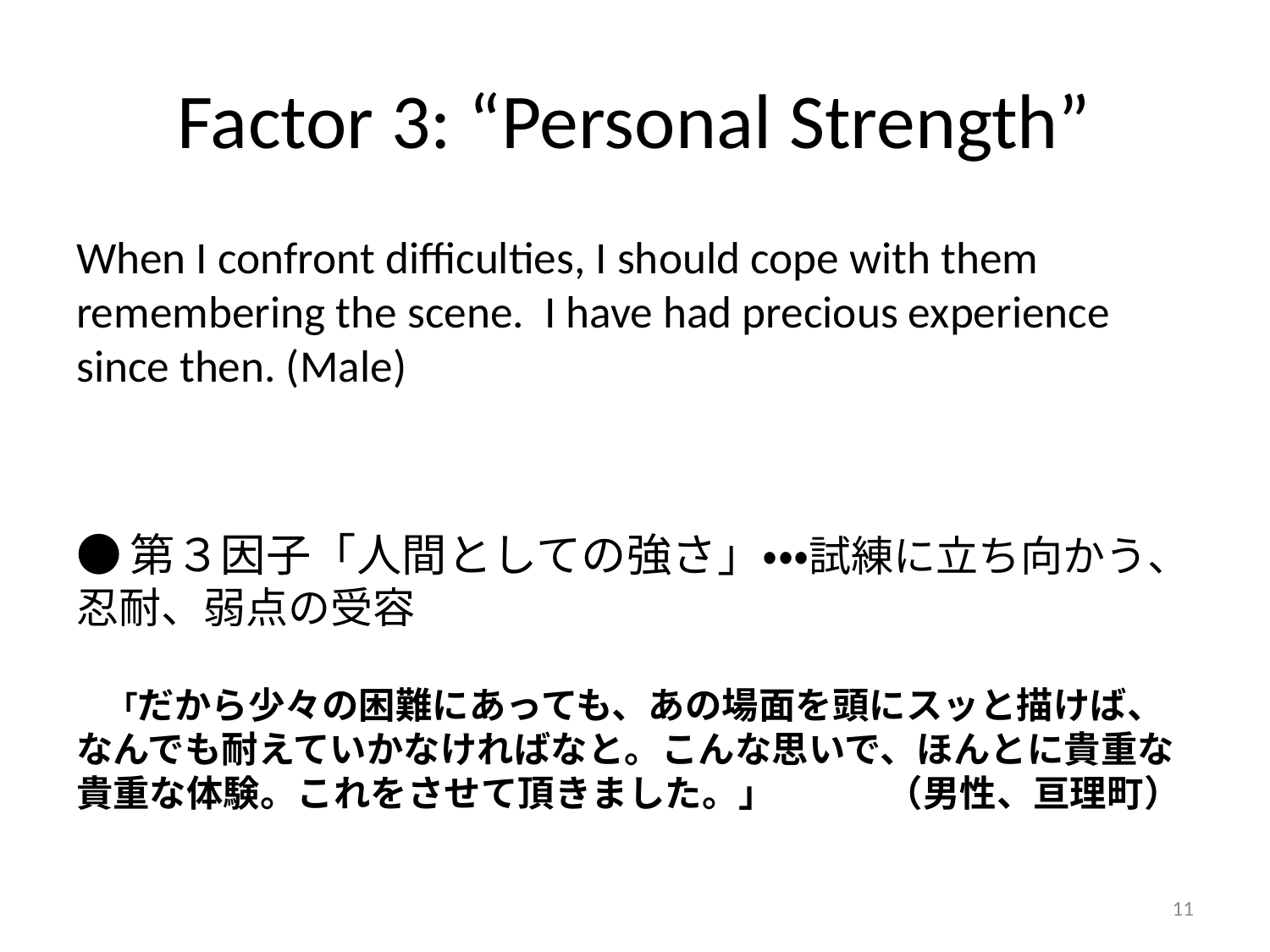

# Factor 3: “Personal Strength”
When I confront difficulties, I should cope with them remembering the scene.  I have had precious experience since then. (Male)

●第３因子「人間としての強さ」・・・試練に立ち向かう、忍耐、弱点の受容

　「だから少々の困難にあっても、あの場面を頭にスッと描けば、なんでも耐えていかなければなと。こんな思いで、ほんとに貴重な貴重な体験。これをさせて頂きました。」　　　（男性、亘理町）

11